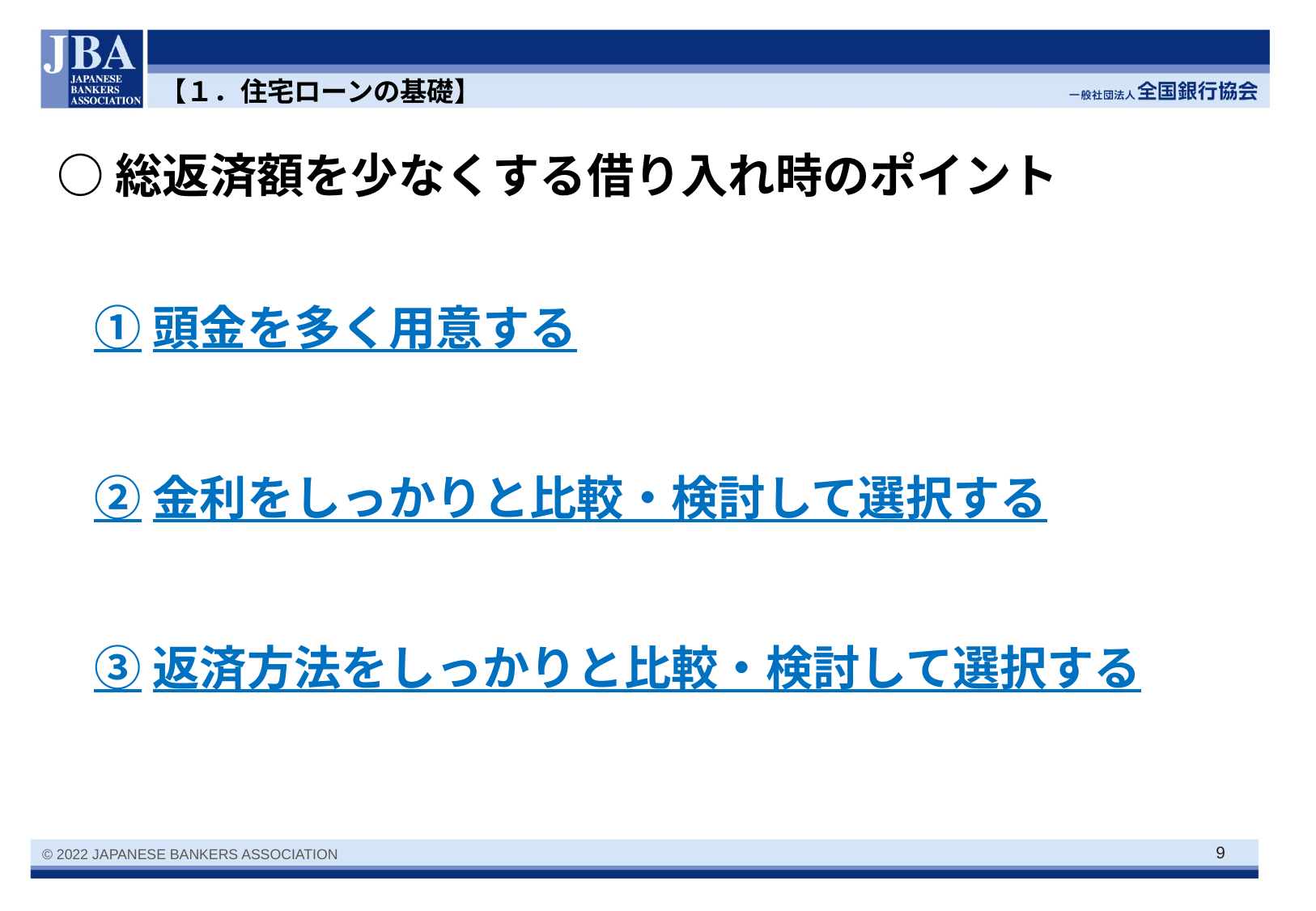

【１．住宅ローンの基礎】
○総返済額を少なくする借り入れ時のポイント
①頭金を多く用意する

②金利をしっかりと比較・検討して選択する

③返済方法をしっかりと比較・検討して選択する